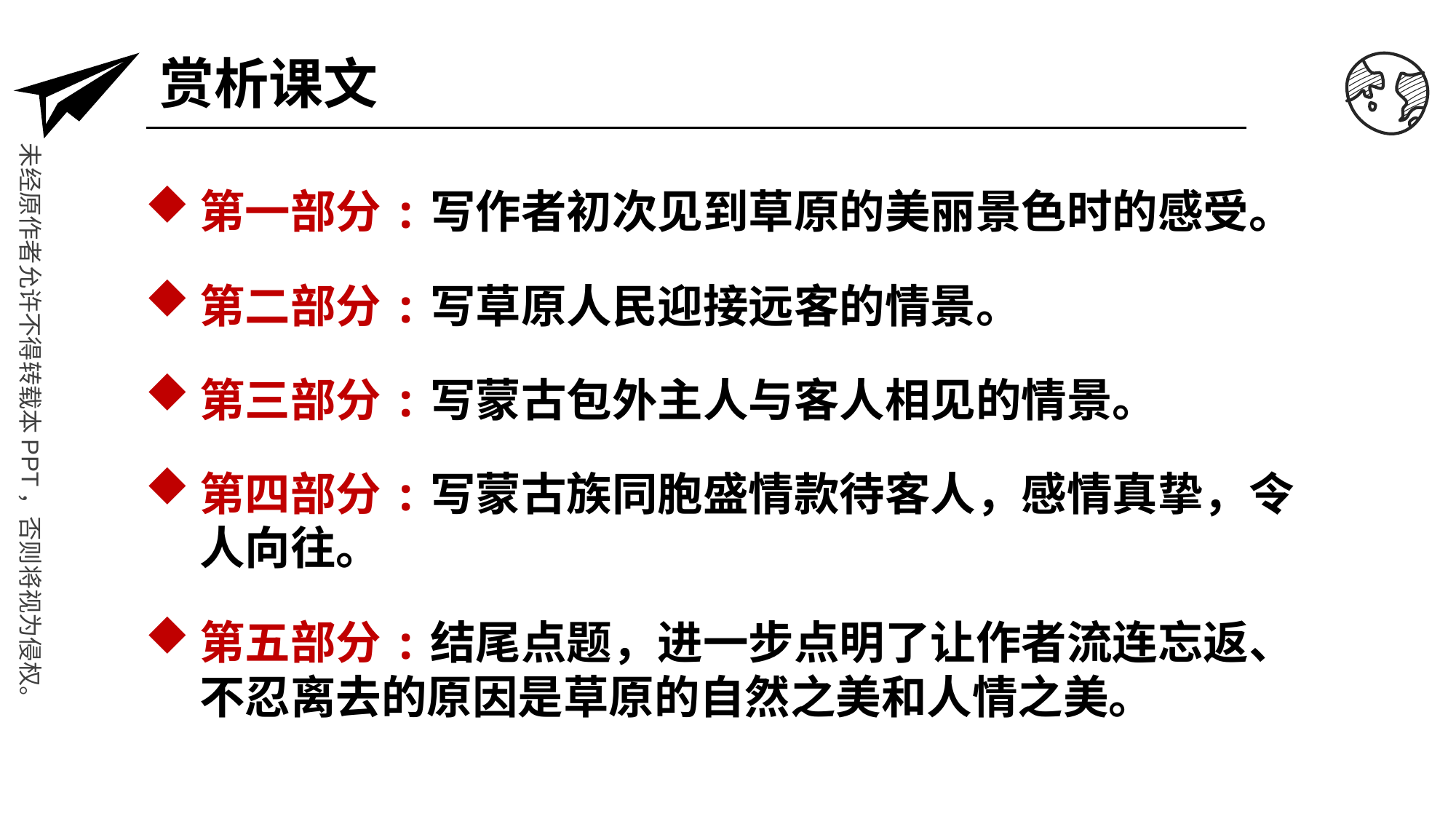

赏析课文
第一部分:写作者初次见到草原的美丽景色时的感受。
第二部分:写草原人民迎接远客的情景。
第三部分:写蒙古包外主人与客人相见的情景。
第四部分:写蒙古族同胞盛情款待客人，感情真挚，令人向往。
第五部分:结尾点题，进一步点明了让作者流连忘返、不忍离去的原因是草原的自然之美和人情之美。